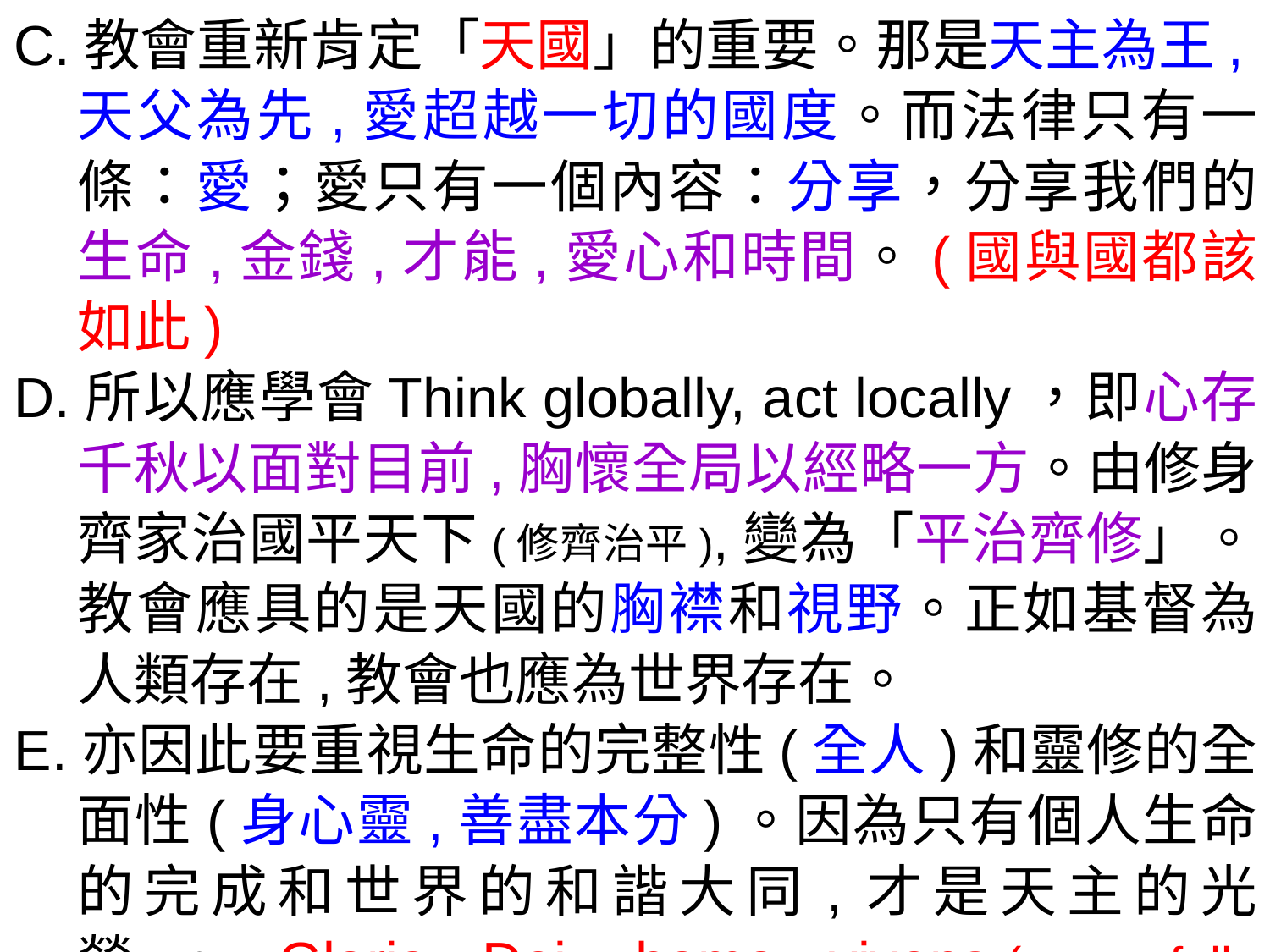

C.教會重新肯定「天國」的重要。那是天主為王,天父為先,愛超越一切的國度。而法律只有一條：愛；愛只有一個內容：分享，分享我們的生命,金錢,才能,愛心和時間。(國與國都該如此)
D.所以應學會Think globally, act locally，即心存千秋以面對目前,胸懷全局以經略一方。由修身齊家治國平天下(修齊治平),變為「平治齊修」。教會應具的是天國的胸襟和視野。正如基督為人類存在,教會也應為世界存在。
E.亦因此要重視生命的完整性(全人)和靈修的全面性(身心靈,善盡本分)。因為只有個人生命的完成和世界的和諧大同,才是天主的光榮。Gloria Dei, homo vivens.(man fully alive=glory of God)